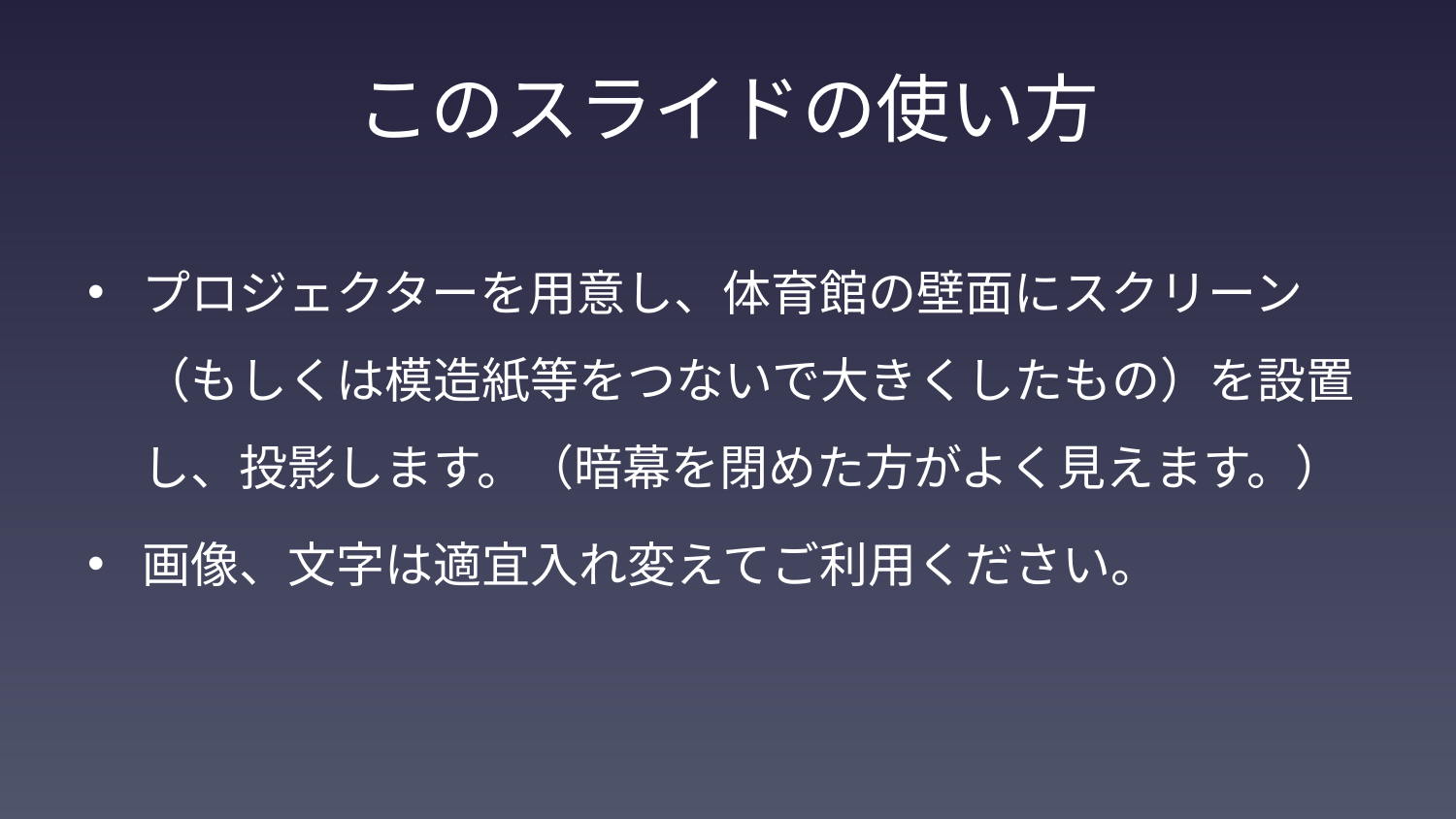

# このスライドの使い方
プロジェクターを用意し、体育館の壁面にスクリーン（もしくは模造紙等をつないで大きくしたもの）を設置し、投影します。（暗幕を閉めた方がよく見えます。）
画像、文字は適宜入れ変えてご利用ください。